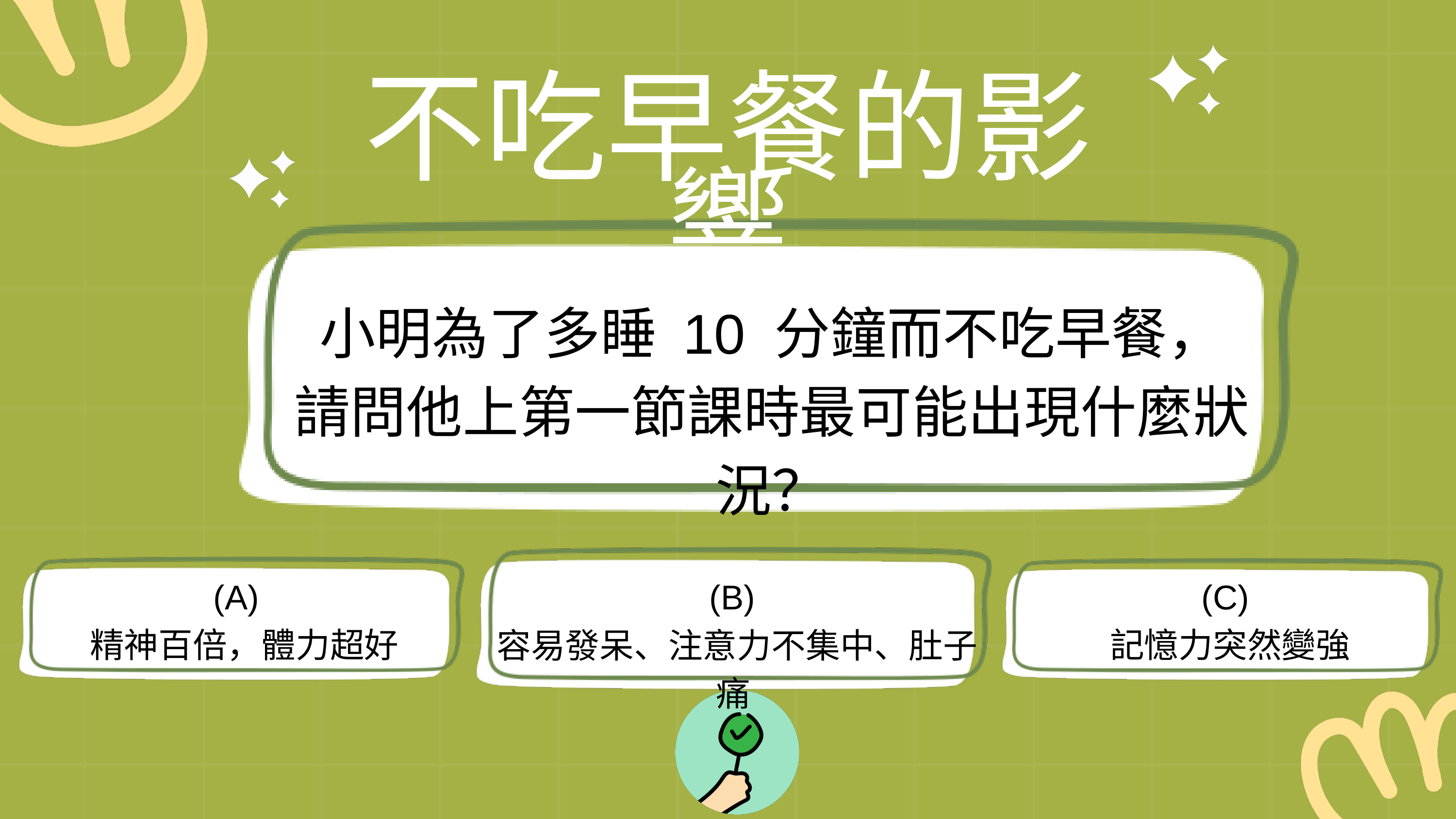

不吃早餐的影響

小明為了多睡 10 分鐘而不吃早餐，
請問他上第一節課時最可能出現什麼狀況？

(A)
 精神百倍，體力超好
(B)
容易發呆、注意力不集中、肚子痛
(C)
記憶力突然變強